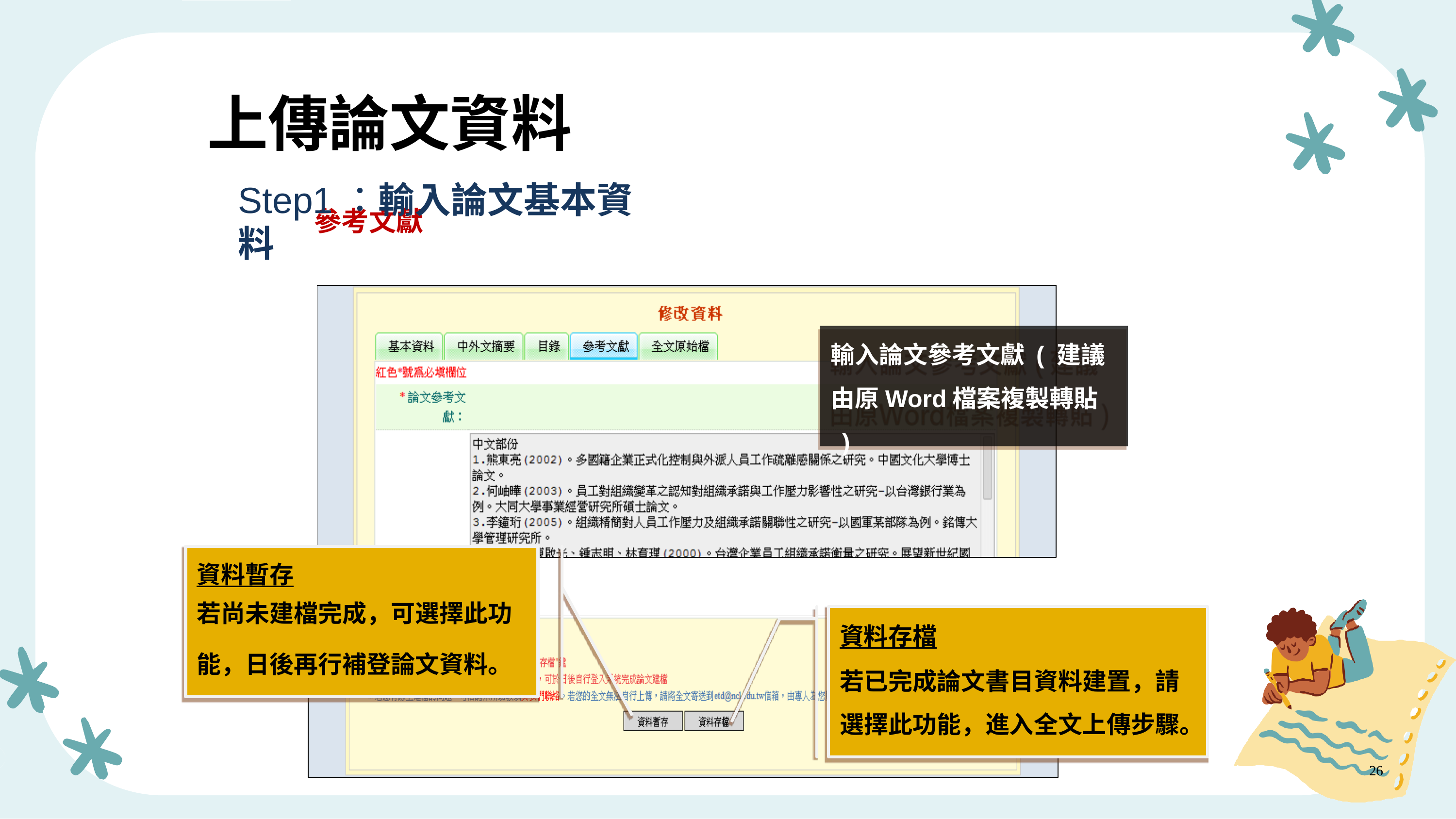

上傳論文資料
Step1：輸入論文基本資料
參考文獻

輸入論文參考文獻 ( 建議 由原Word檔案複製轉貼 )

資料暫存
若尚未建檔完成，可選擇此功

資料存檔
能，日後再行補登論文資料。
若已完成論文書目資料建置，請
選擇此功能，進入全文上傳步驟。
26